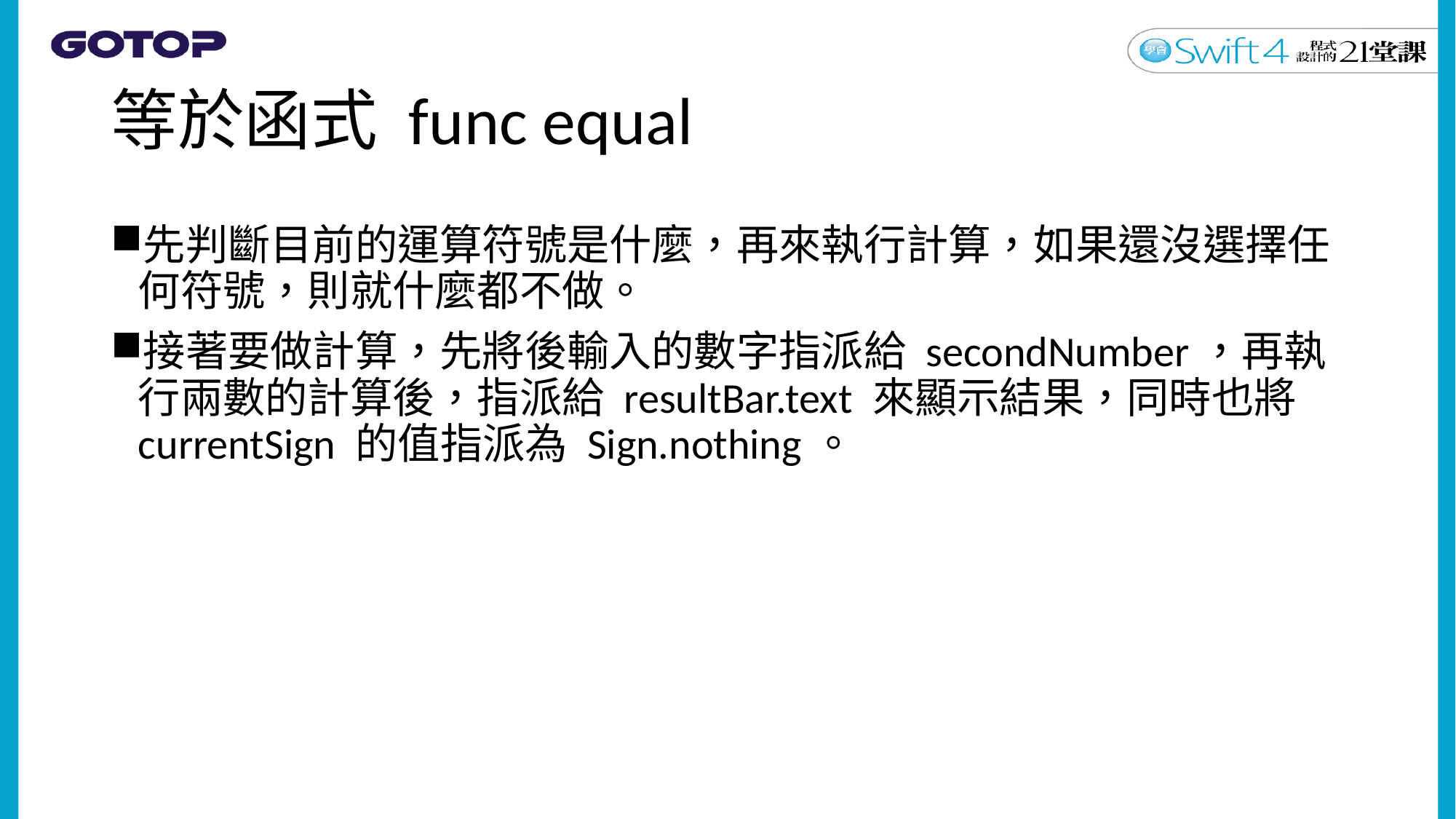

# 等於函式 func equal
先判斷目前的運算符號是什麼，再來執行計算，如果還沒選擇任何符號，則就什麼都不做。
接著要做計算，先將後輸入的數字指派給 secondNumber，再執行兩數的計算後，指派給 resultBar.text 來顯示結果，同時也將 currentSign 的值指派為 Sign.nothing。